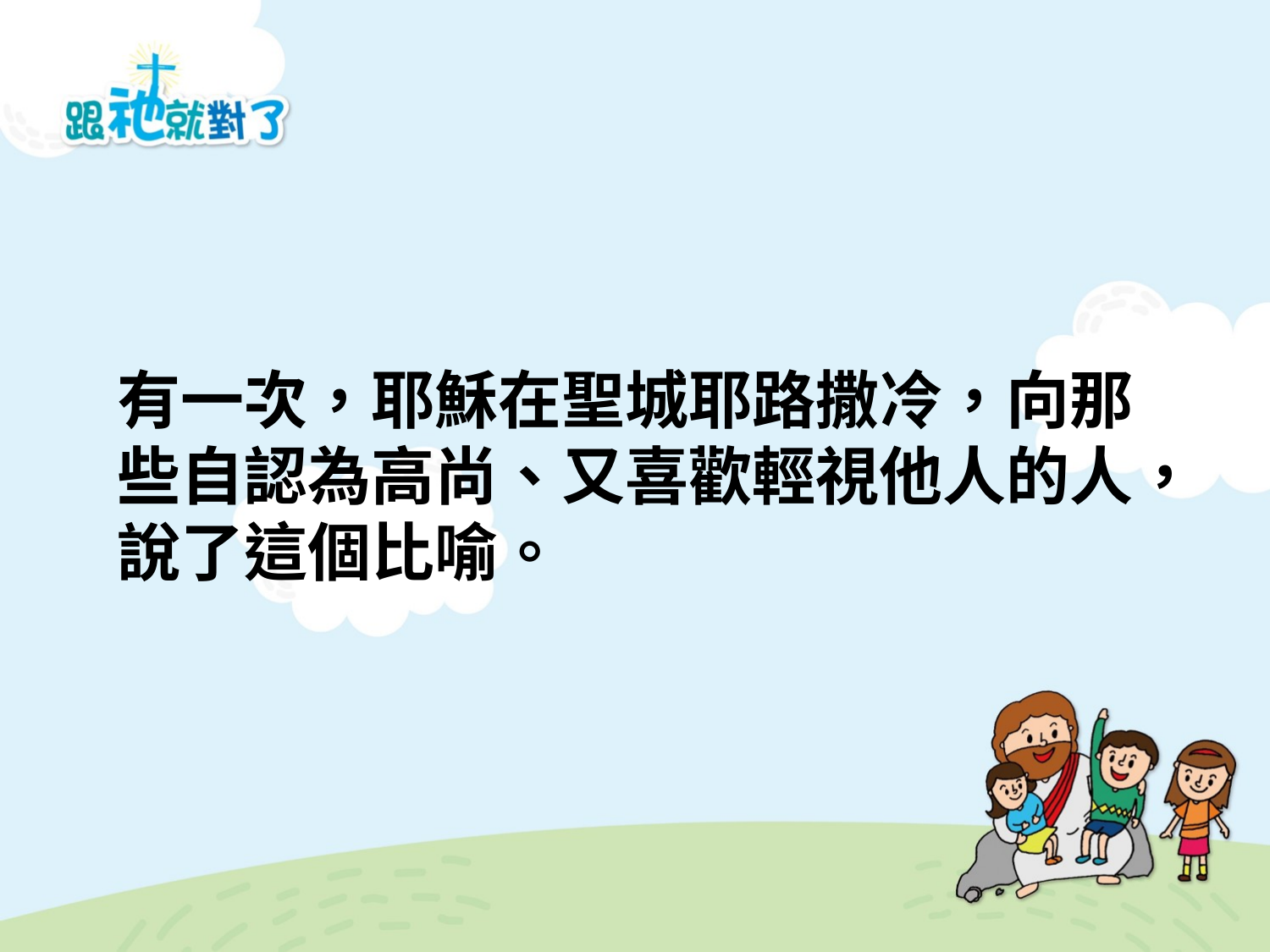

有一次，耶穌在聖城耶路撒冷，向那些自認為高尚、又喜歡輕視他人的人，說了這個比喻。